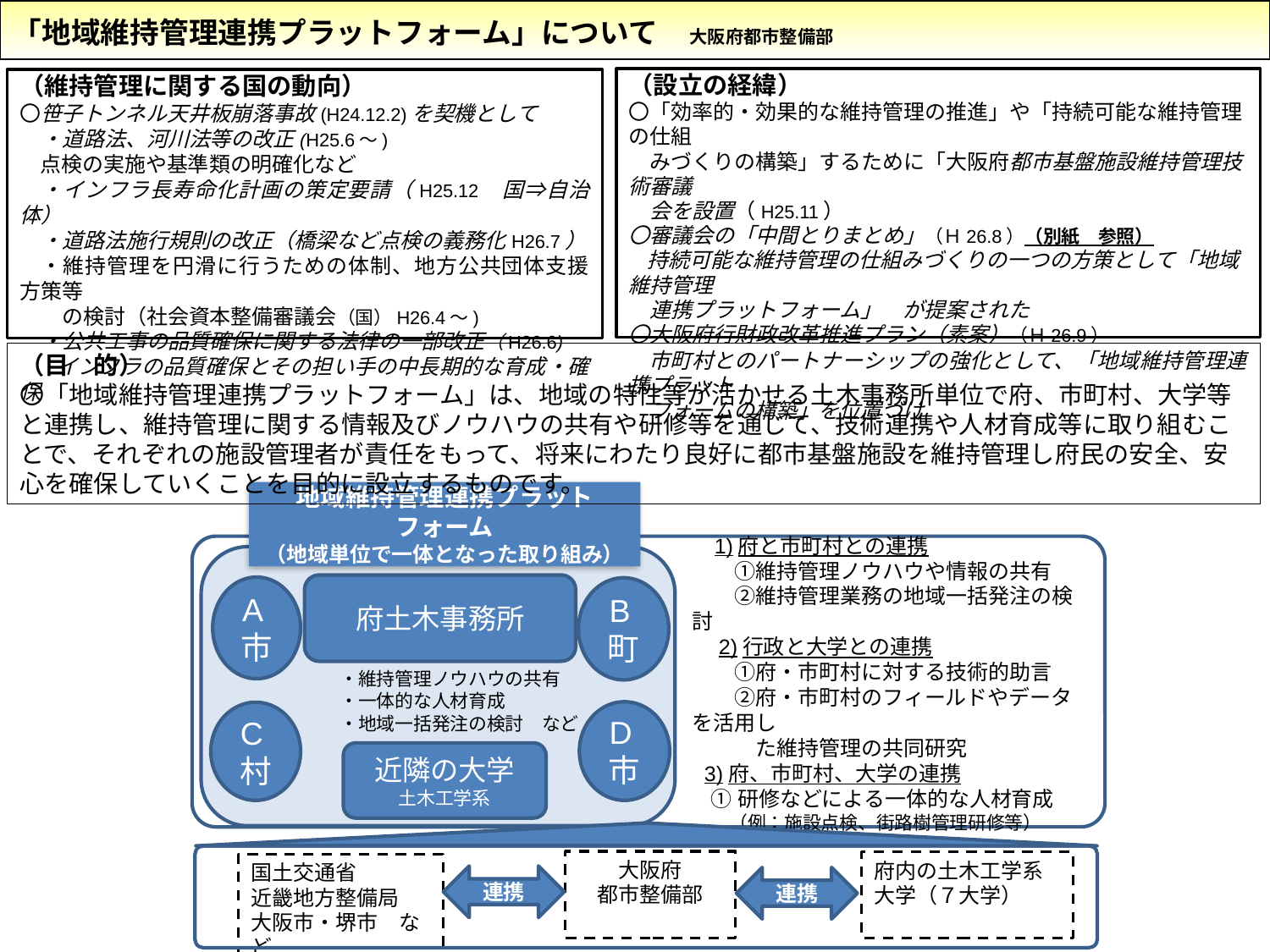

「地域維持管理連携プラットフォーム」について　大阪府都市整備部

（設立の経緯）
〇「効率的・効果的な維持管理の推進」や「持続可能な維持管理の仕組
　みづくりの構築」するために「大阪府都市基盤施設維持管理技術審議
　会を設置（H25.11）
〇審議会の「中間とりまとめ」（Ｈ26.8）（別紙　参照）
　持続可能な維持管理の仕組みづくりの一つの方策として「地域維持管理
　連携プラットフォーム」　が提案された
〇大阪府行財政改革推進プラン（素案）（Ｈ26.9）
   市町村とのパートナーシップの強化として、「地域維持管理連携プラット
　フォームの構築」を位置づけ

（維持管理に関する国の動向）
〇笹子トンネル天井板崩落事故(H24.12.2)を契機として
　・道路法、河川法等の改正(H25.6～)
    点検の実施や基準類の明確化など
　・インフラ長寿命化計画の策定要請（H25.12　国⇒自治体）
　・道路法施行規則の改正（橋梁など点検の義務化H26.7）
　・維持管理を円滑に行うための体制、地方公共団体支援方策等
　　の検討（社会資本整備審議会（国）H26.4～)
　・公共工事の品質確保に関する法律の一部改正（H26.6)
　　インフラの品質確保とその担い手の中長期的な育成・確保

（目　的）
〇「地域維持管理連携プラットフォーム」は、地域の特性等が活かせる土木事務所単位で府、市町村、大学等と連携し、維持管理に関する情報及びノウハウの共有や研修等を通じて、技術連携や人材育成等に取り組むことで、それぞれの施設管理者が責任をもって、将来にわたり良好に都市基盤施設を維持管理し府民の安全、安心を確保していくことを目的に設立するものです。
地域維持管理連携プラットフォーム
（地域単位で一体となった取り組み）

府土木事務所
A市
B町
・維持管理ノウハウの共有
・一体的な人材育成
・地域一括発注の検討　など
D市
C村
近隣の大学
土木工学系

　1)府と市町村との連携
　　①維持管理ノウハウや情報の共有
　　②維持管理業務の地域一括発注の検討
　2)行政と大学との連携
　　①府・市町村に対する技術的助言
　　②府・市町村のフィールドやデータを活用し
　　　た維持管理の共同研究
  3)府、市町村、大学の連携
    ①研修などによる一体的な人材育成
　　（例：施設点検、街路樹管理研修等）

大阪府
都市整備部

府内の土木工学系大学（７大学）

国土交通省
近畿地方整備局
大阪市・堺市　など
連携
連携